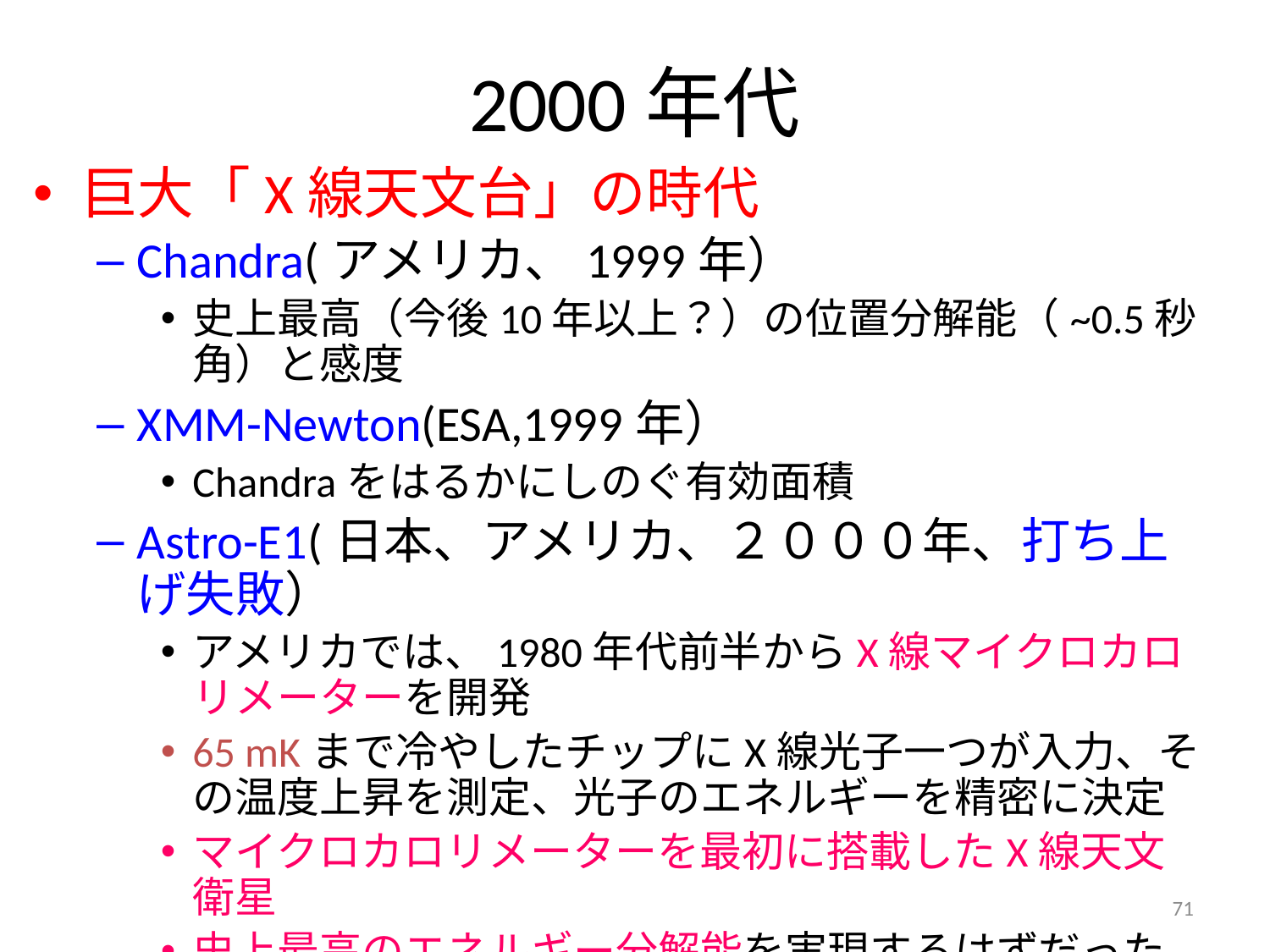

# 2000年代
巨大「X線天文台」の時代
Chandra(アメリカ、1999年）
史上最高（今後10年以上？）の位置分解能（~0.5秒角）と感度
XMM-Newton(ESA,1999年）
Chandraをはるかにしのぐ有効面積
Astro-E1(日本、アメリカ、２０００年、打ち上げ失敗）
アメリカでは、1980年代前半からX線マイクロカロリメーターを開発
65 mKまで冷やしたチップにX線光子一つが入力、その温度上昇を測定、光子のエネルギーを精密に決定
マイクロカロリメーターを最初に搭載したX線天文衛星
史上最高のエネルギー分解能を実現するはずだった
71